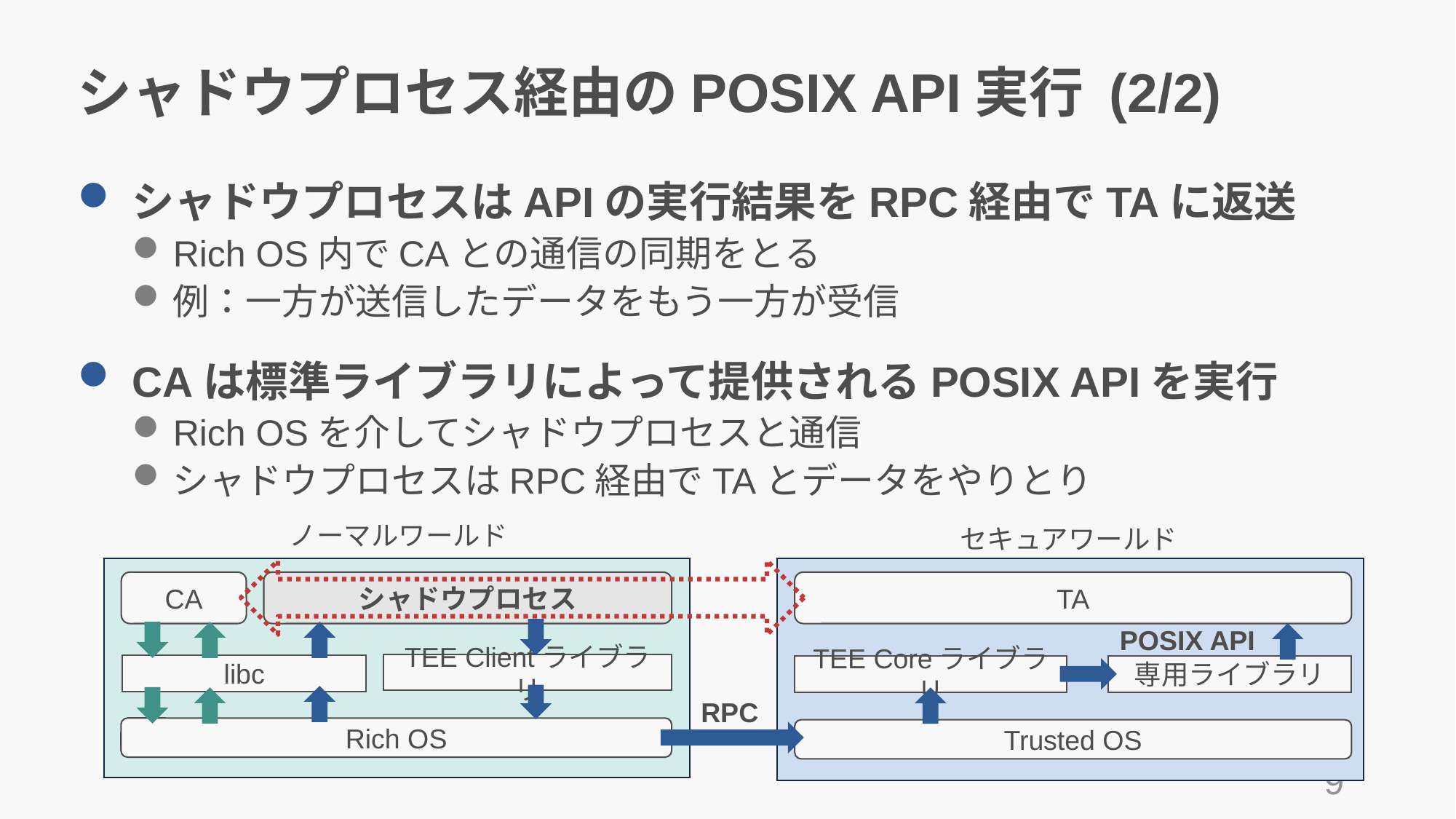

# シャドウプロセス経由のPOSIX API実行 (2/2)
シャドウプロセスはAPIの実行結果をRPC経由でTAに返送
Rich OS内でCAとの通信の同期をとる
例：一方が送信したデータをもう一方が受信
CAは標準ライブラリによって提供されるPOSIX APIを実行
Rich OSを介してシャドウプロセスと通信
シャドウプロセスはRPC経由でTAとデータをやりとり

ノーマルワールド
セキュアワールド

TA
シャドウプロセス
CA
POSIX API

TEE Clientライブラリ
libc
TEE Coreライブラリ
専用ライブラリ

RPC
Rich OS
Trusted OS